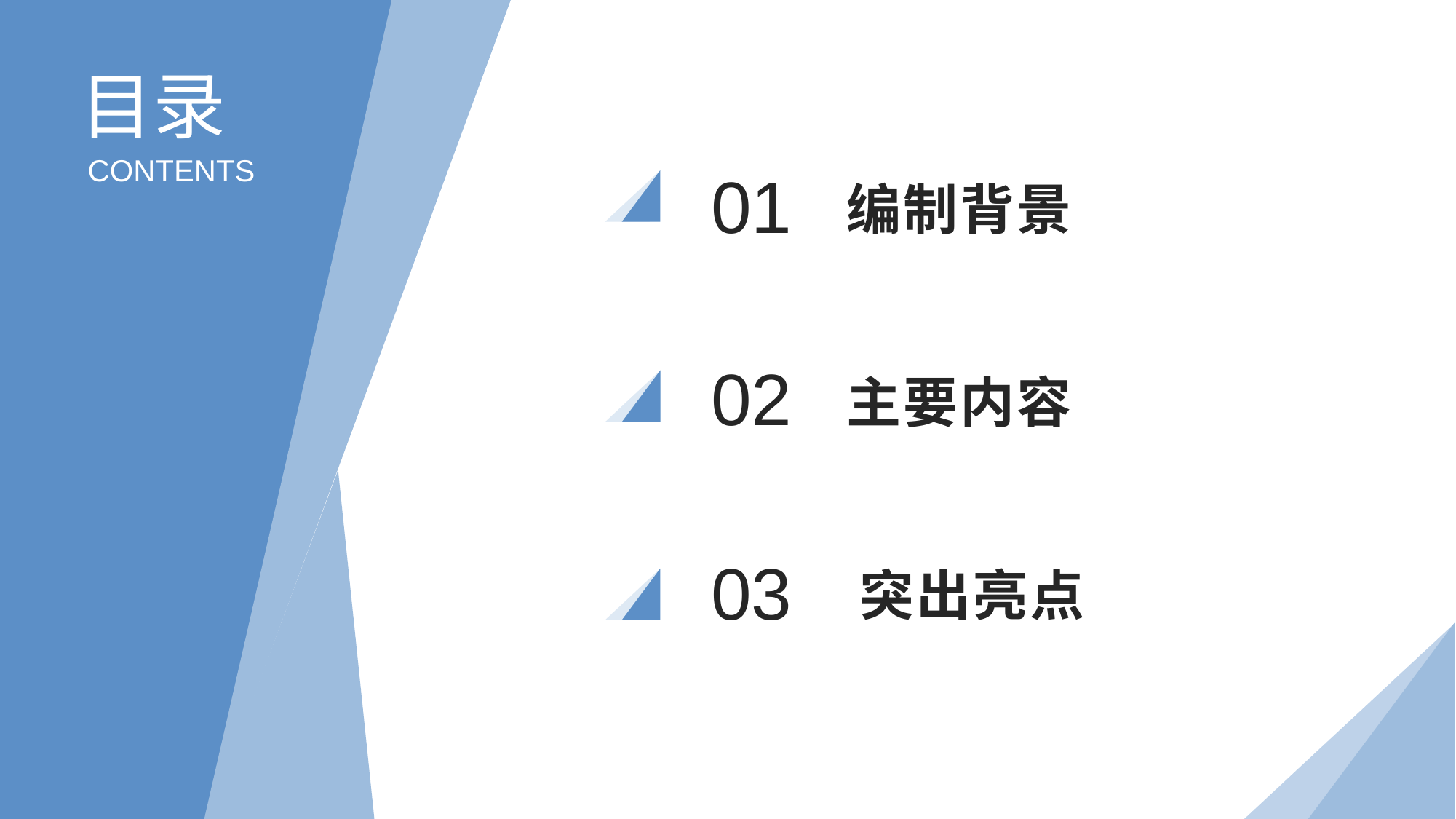

目录
编制背景
CONTENTS
01

主要内容
02

突出亮点
03